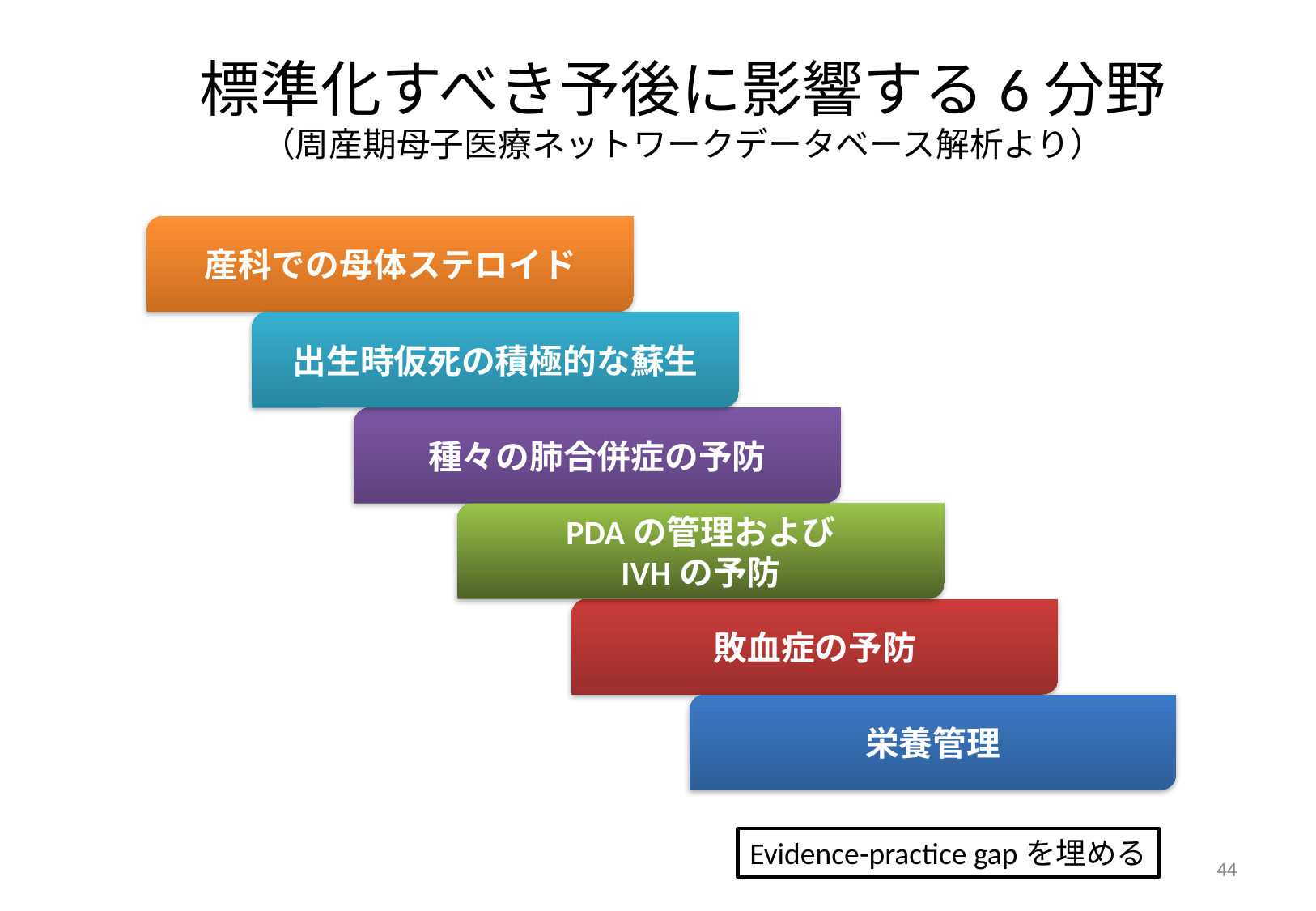

標準化すべき予後に影響する6分野
（周産期母子医療ネットワークデータベース解析より）
産科での母体ステロイド
出生時仮死の積極的な蘇生
種々の肺合併症の予防
PDAの管理および
IVHの予防
栄養管理
敗血症の予防
Evidence-practice gapを埋める
44